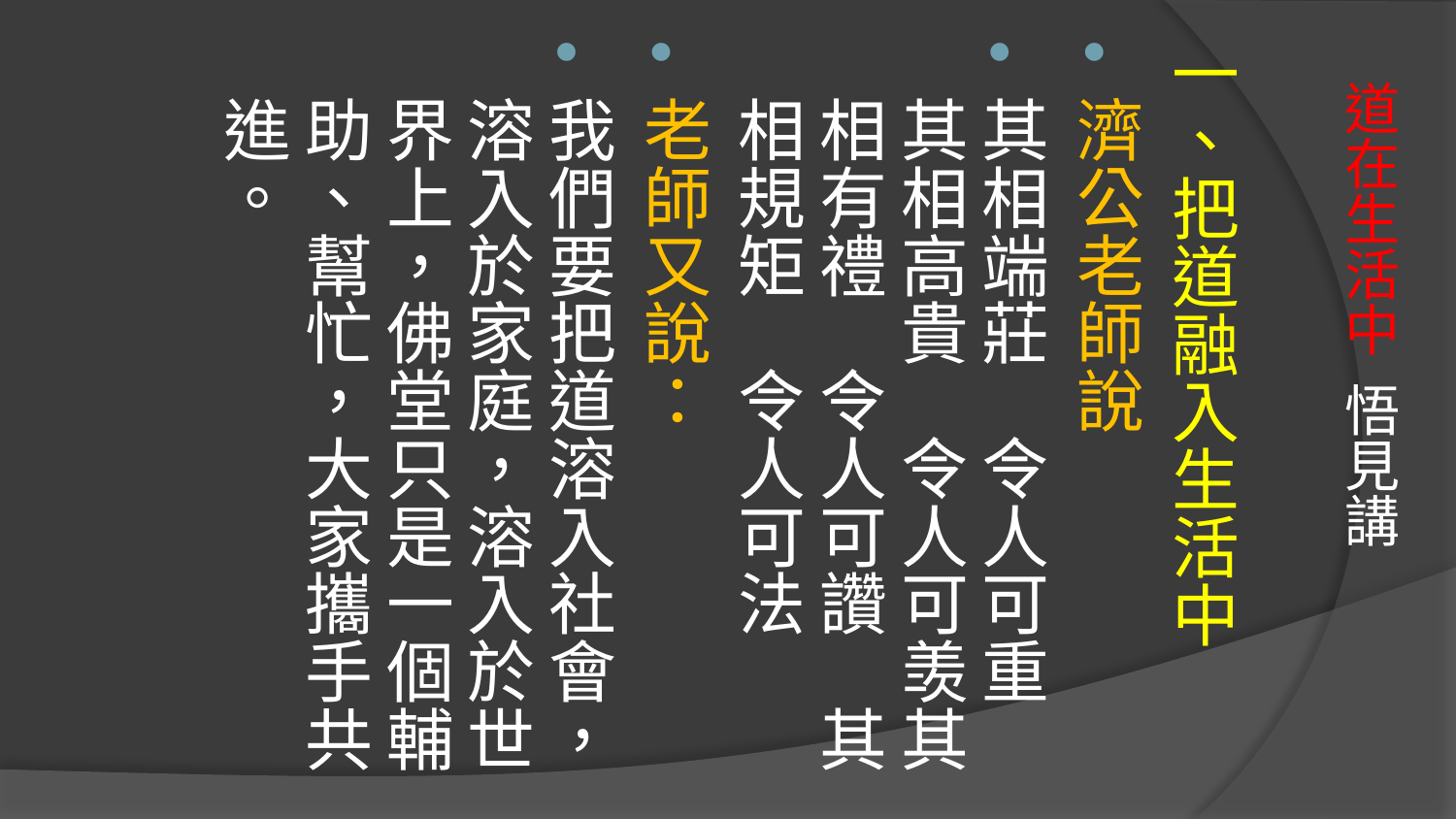

一、把道融入生活中
濟公老師說
其相端莊　令人可重　其相高貴　令人可羡其相有禮　令人可讚　其相規矩　令人可法
老師又說：
我們要把道溶入社會，溶入於家庭，溶入於世界上，佛堂只是一個輔助、幫忙，大家攜手共進。

# 道在生活中  悟見講